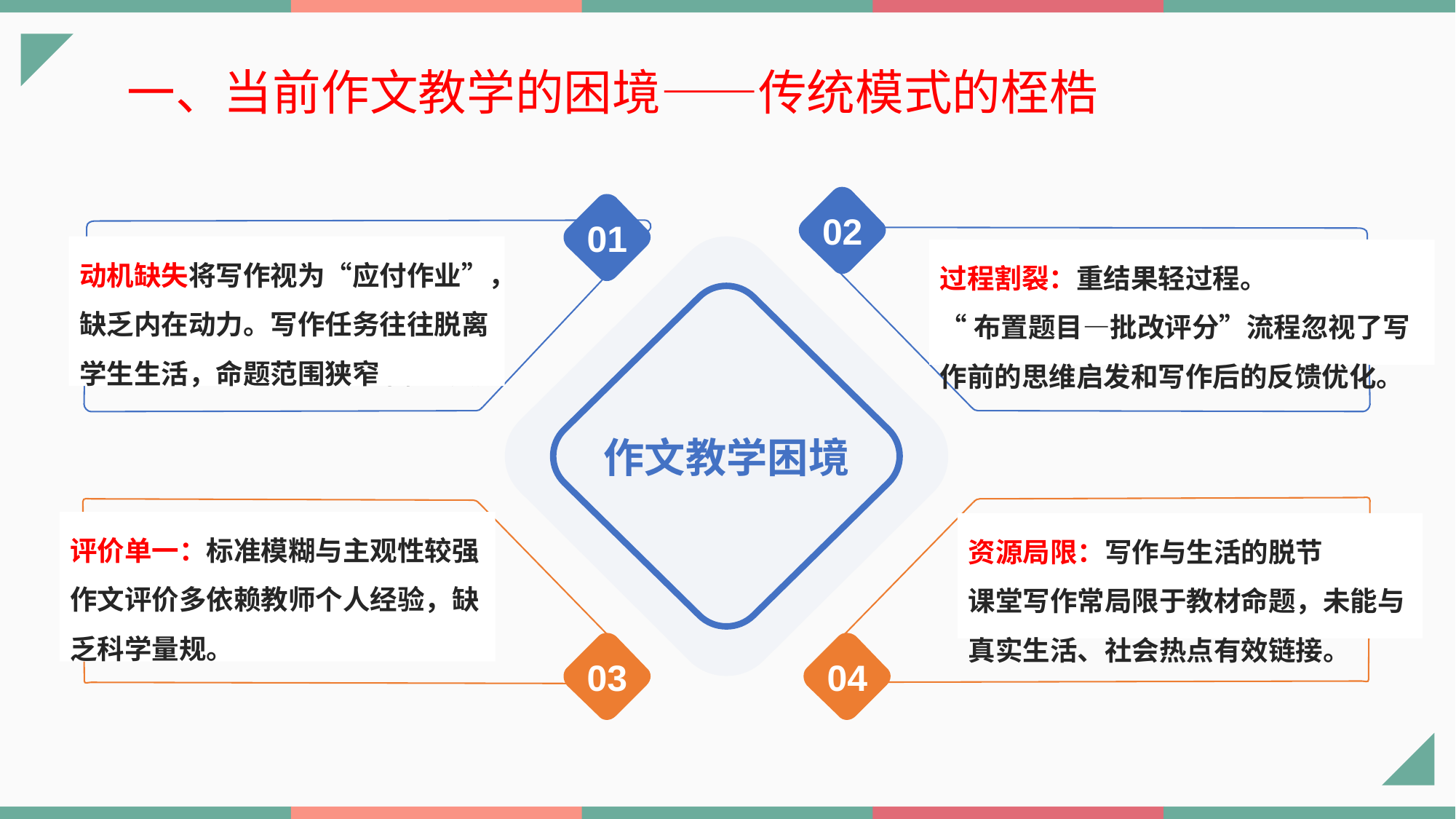

一、当前作文教学的困境——传统模式的桎梏
02
01
单击此处输入你的项正文，文字是您思想的提炼，请尽量言简意赅的阐述观点
单击此处输入你的项正文，文字是您思想的提炼，请尽量言简意赅的阐述观点

动机缺失将写作视为“应付作业”，缺乏内在动力。写作任务往往脱离学生生活，命题范围狭窄

过程割裂：重结果轻过程。
“布置题目—批改评分”流程忽视了写作前的思维启发和写作后的反馈优化。
作文教学困境
单击此处输入你的项正文，文字是您思想的提炼，请尽量言简意赅的阐述观点
单击此处输入你的项正文，文字是您思想的提炼，请尽量言简意赅的阐述观点
评价单一：标准模糊与主观性较强
作文评价多依赖教师个人经验，缺乏科学量规。
资源局限：写作与生活的脱节
课堂写作常局限于教材命题，未能与真实生活、社会热点有效链接。
03
04